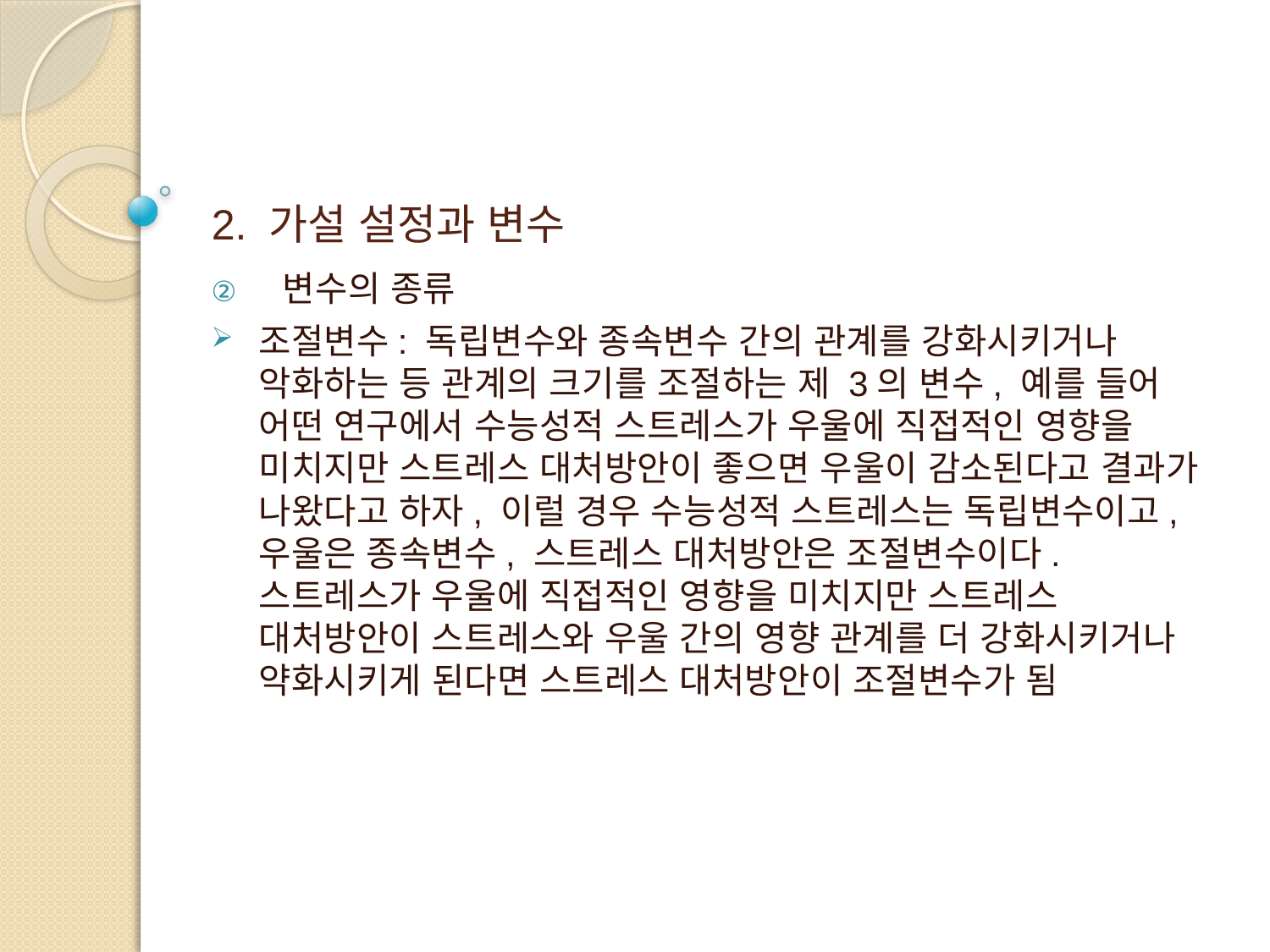

# 2. 가설 설정과 변수
변수의 종류
조절변수: 독립변수와 종속변수 간의 관계를 강화시키거나 악화하는 등 관계의 크기를 조절하는 제 3의 변수, 예를 들어 어떤 연구에서 수능성적 스트레스가 우울에 직접적인 영향을 미치지만 스트레스 대처방안이 좋으면 우울이 감소된다고 결과가 나왔다고 하자, 이럴 경우 수능성적 스트레스는 독립변수이고, 우울은 종속변수, 스트레스 대처방안은 조절변수이다. 스트레스가 우울에 직접적인 영향을 미치지만 스트레스 대처방안이 스트레스와 우울 간의 영향 관계를 더 강화시키거나 약화시키게 된다면 스트레스 대처방안이 조절변수가 됨